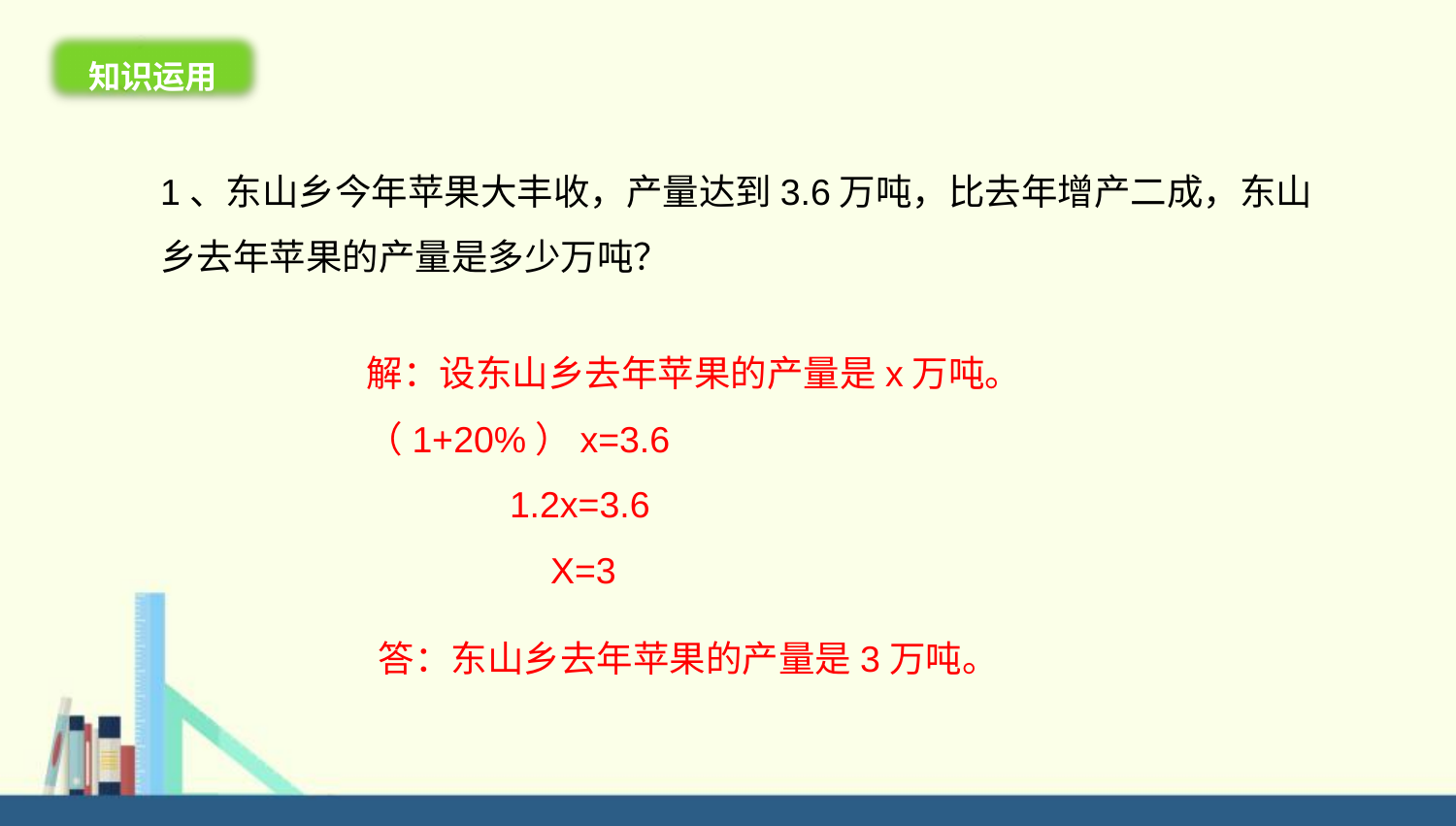

知识运用
1、东山乡今年苹果大丰收，产量达到3.6万吨，比去年增产二成，东山乡去年苹果的产量是多少万吨？
解：设东山乡去年苹果的产量是x万吨。
（1+20%）x=3.6
              1.2x=3.6
                  X=3
答：东山乡去年苹果的产量是3万吨。